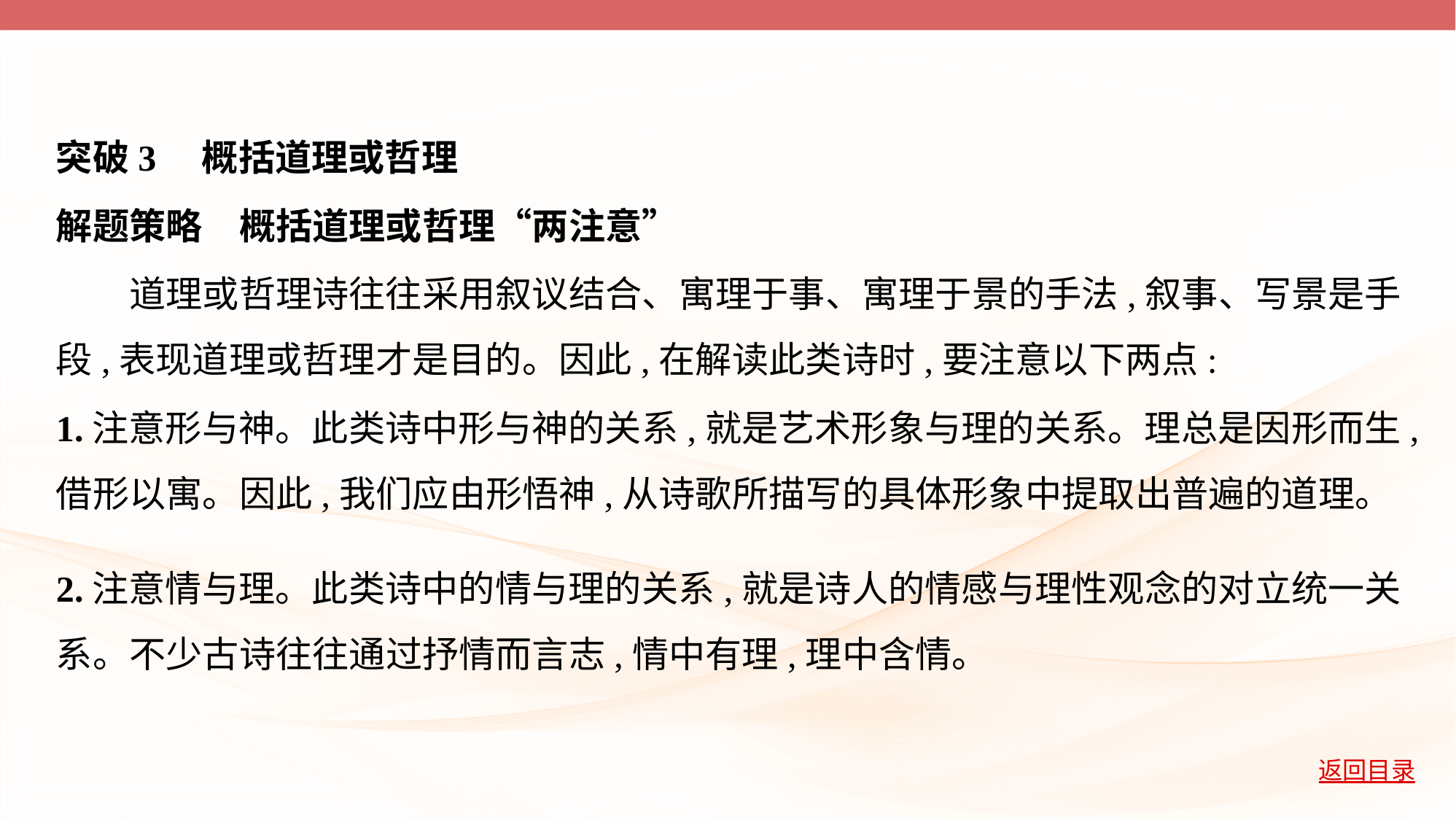

突破3　概括道理或哲理
解题策略　概括道理或哲理“两注意”
　　道理或哲理诗往往采用叙议结合、寓理于事、寓理于景的手法,叙事、写景是手
段,表现道理或哲理才是目的。因此,在解读此类诗时,要注意以下两点:
1.注意形与神。此类诗中形与神的关系,就是艺术形象与理的关系。理总是因形而生,
借形以寓。因此,我们应由形悟神,从诗歌所描写的具体形象中提取出普遍的道理。
2.注意情与理。此类诗中的情与理的关系,就是诗人的情感与理性观念的对立统一关
系。不少古诗往往通过抒情而言志,情中有理,理中含情。